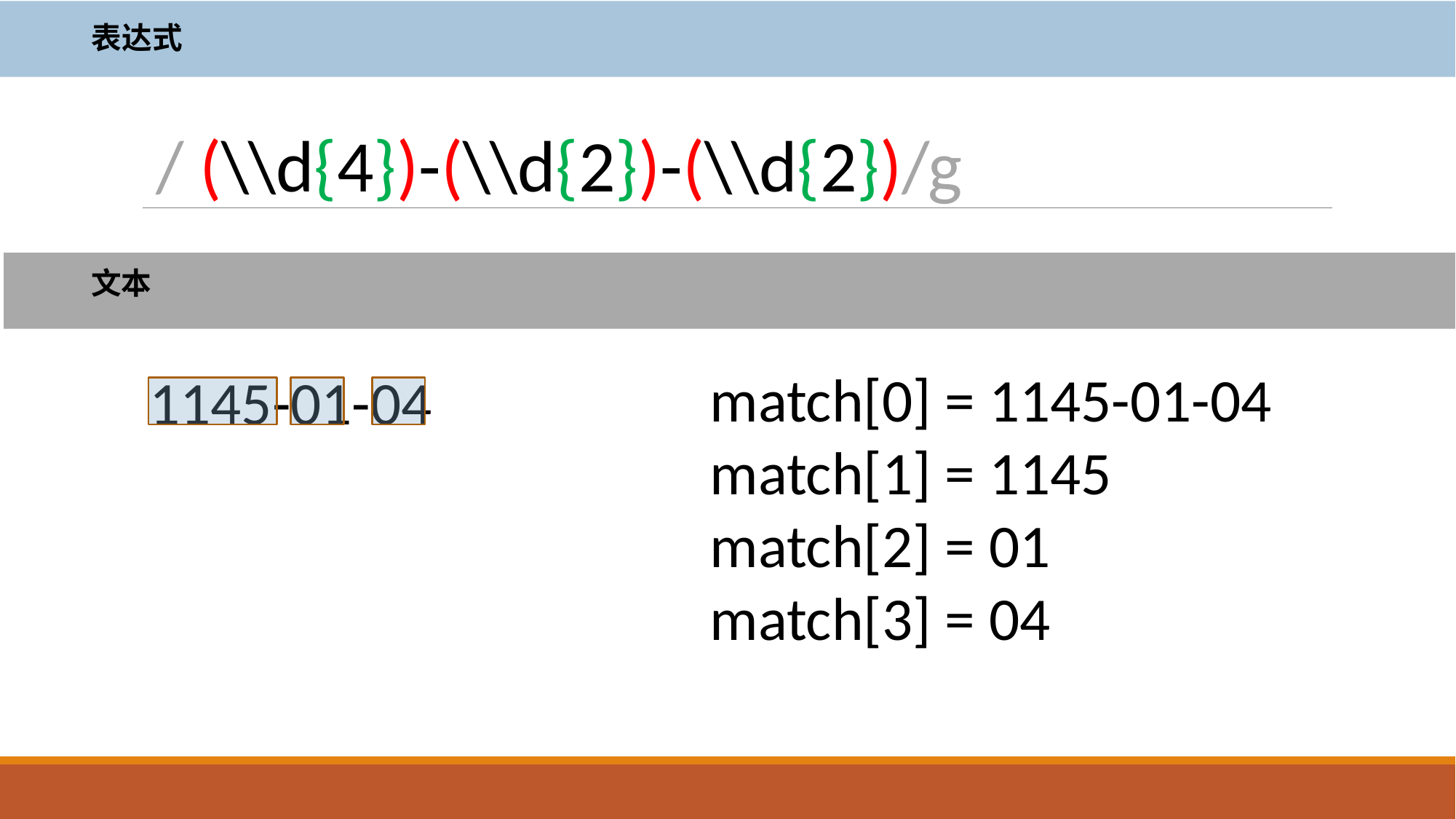

表达式
# / (\\d{4})-(\\d{2})-(\\d{2})/g

文本
match[0] = 1145-01-04
match[1] = 1145
match[2] = 01
match[3] = 04

1145-01-04